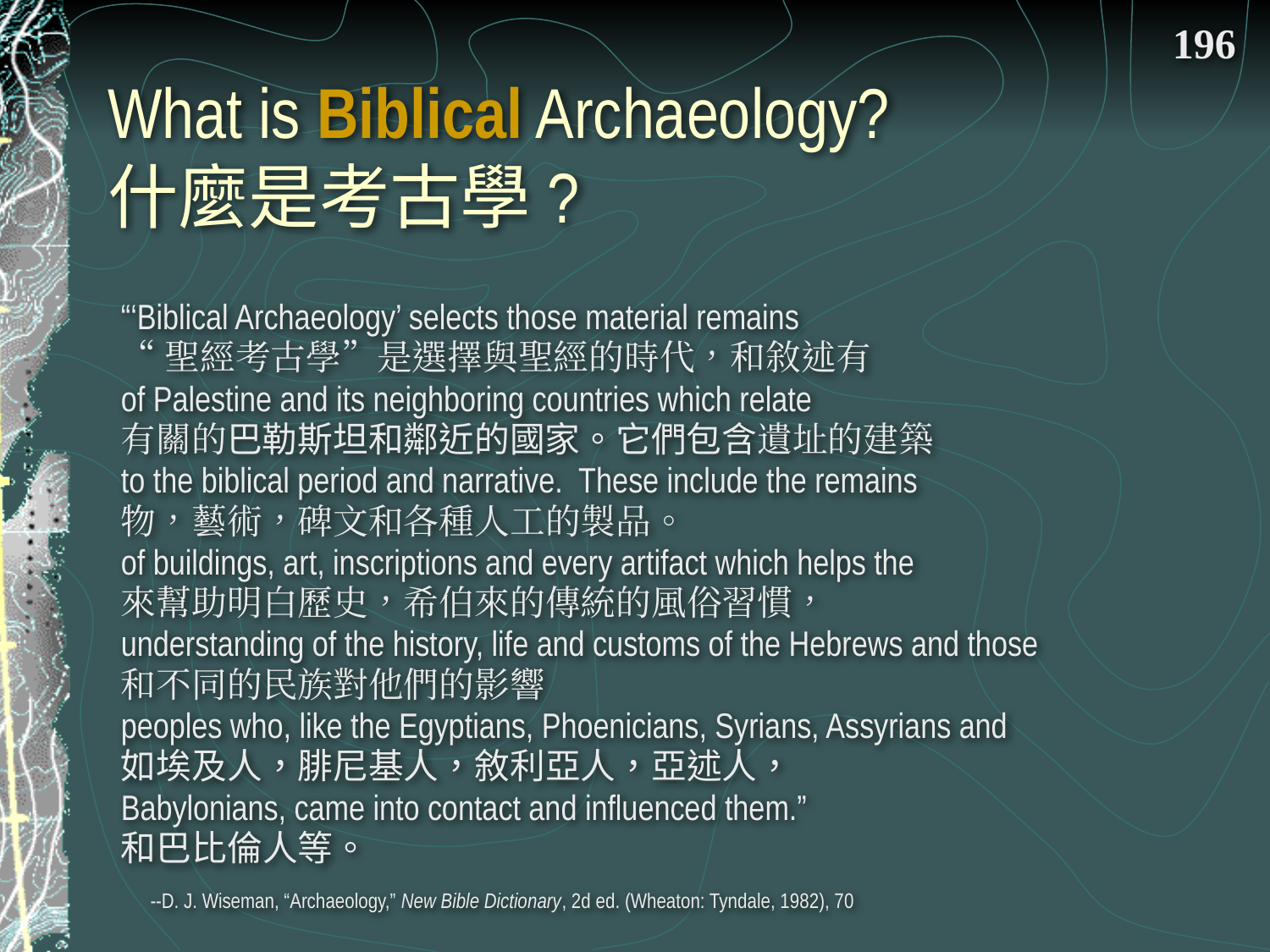

196
# What is Biblical Archaeology? 什麼是考古學?
“‘Biblical Archaeology’ selects those material remains
“聖經考古學”是選擇與聖經的時代，和敘述有
of Palestine and its neighboring countries which relate
有關的巴勒斯坦和鄰近的國家。它們包含遺址的建築
to the biblical period and narrative.  These include the remains
物，藝術，碑文和各種人工的製品。
of buildings, art, inscriptions and every artifact which helps the
來幫助明白歷史，希伯來的傳統的風俗習慣，
understanding of the history, life and customs of the Hebrews and those
和不同的民族對他們的影響
peoples who, like the Egyptians, Phoenicians, Syrians, Assyrians and
如埃及人，腓尼基人，敘利亞人，亞述人，
Babylonians, came into contact and influenced them.”
和巴比倫人等。
--D. J. Wiseman, “Archaeology,” New Bible Dictionary, 2d ed. (Wheaton: Tyndale, 1982), 70